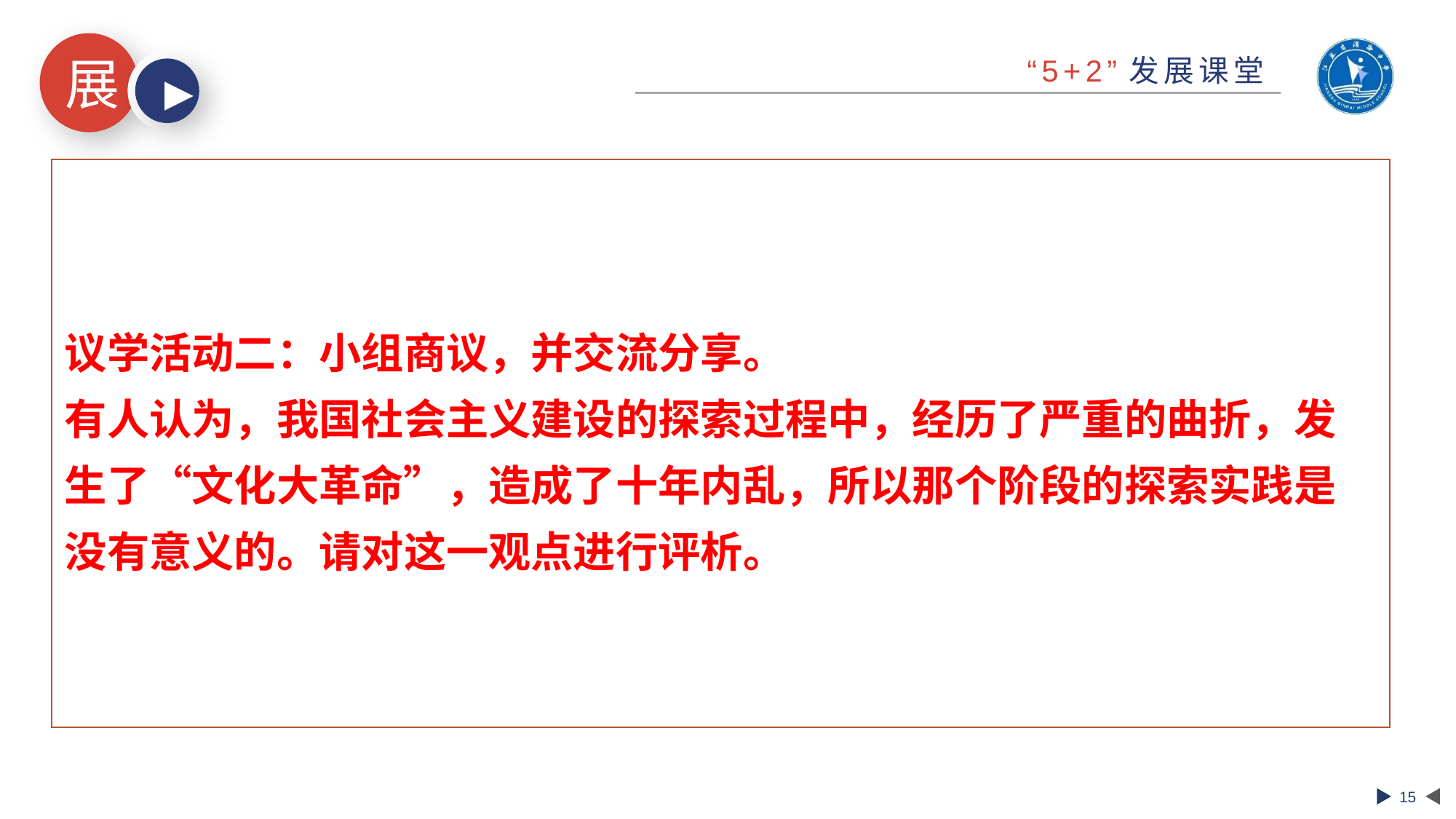

议学活动二：小组商议，并交流分享。
有人认为，我国社会主义建设的探索过程中，经历了严重的曲折，发生了“文化大革命”，造成了十年内乱，所以那个阶段的探索实践是没有意义的。请对这一观点进行评析。